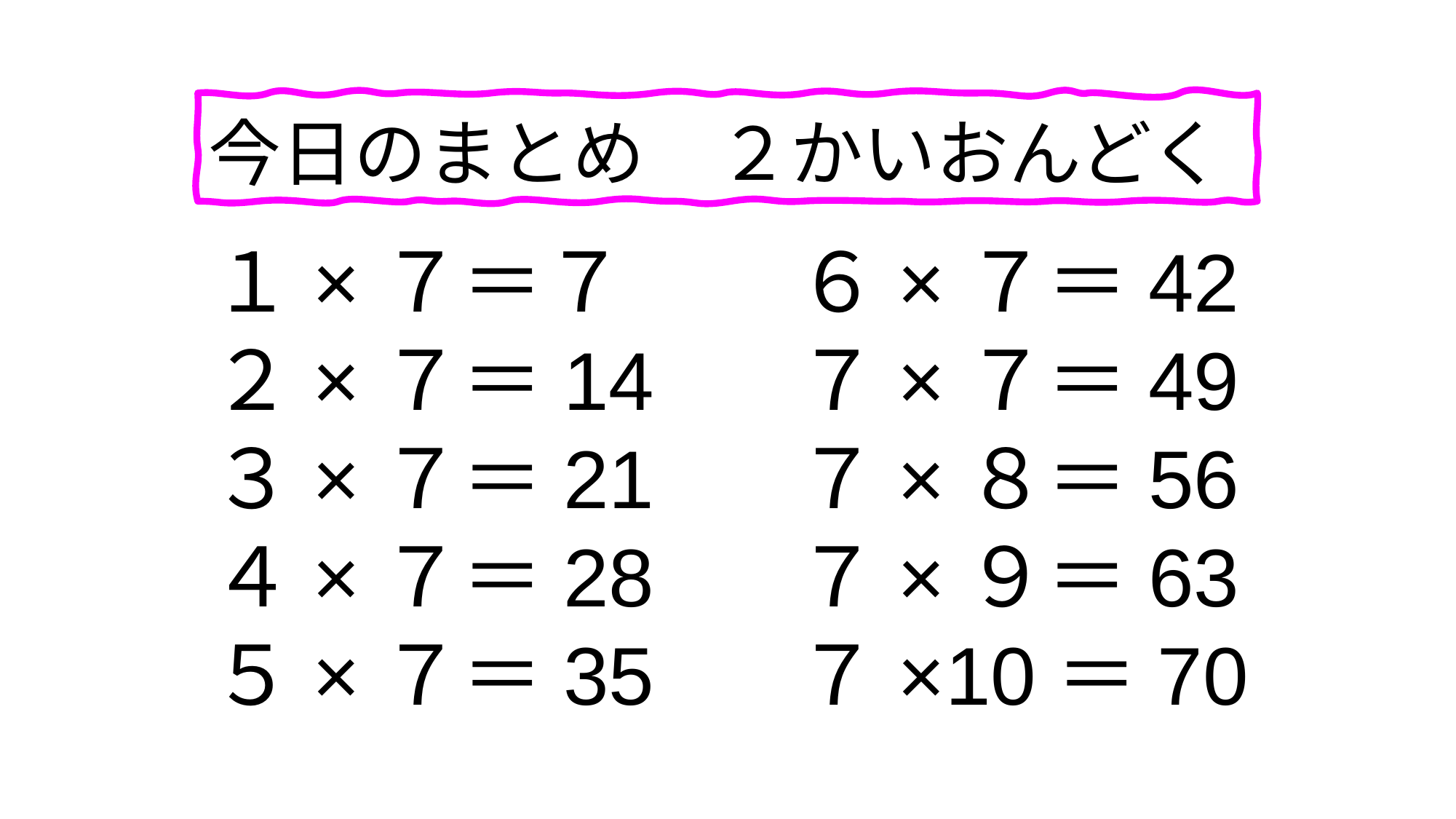

今日のまとめ　２かいおんどく
１×７＝７
２×７＝14
３×７＝21
４×７＝28
５×７＝35
６×７＝42
７×７＝49
７×８＝56
７×９＝63
７×10＝70